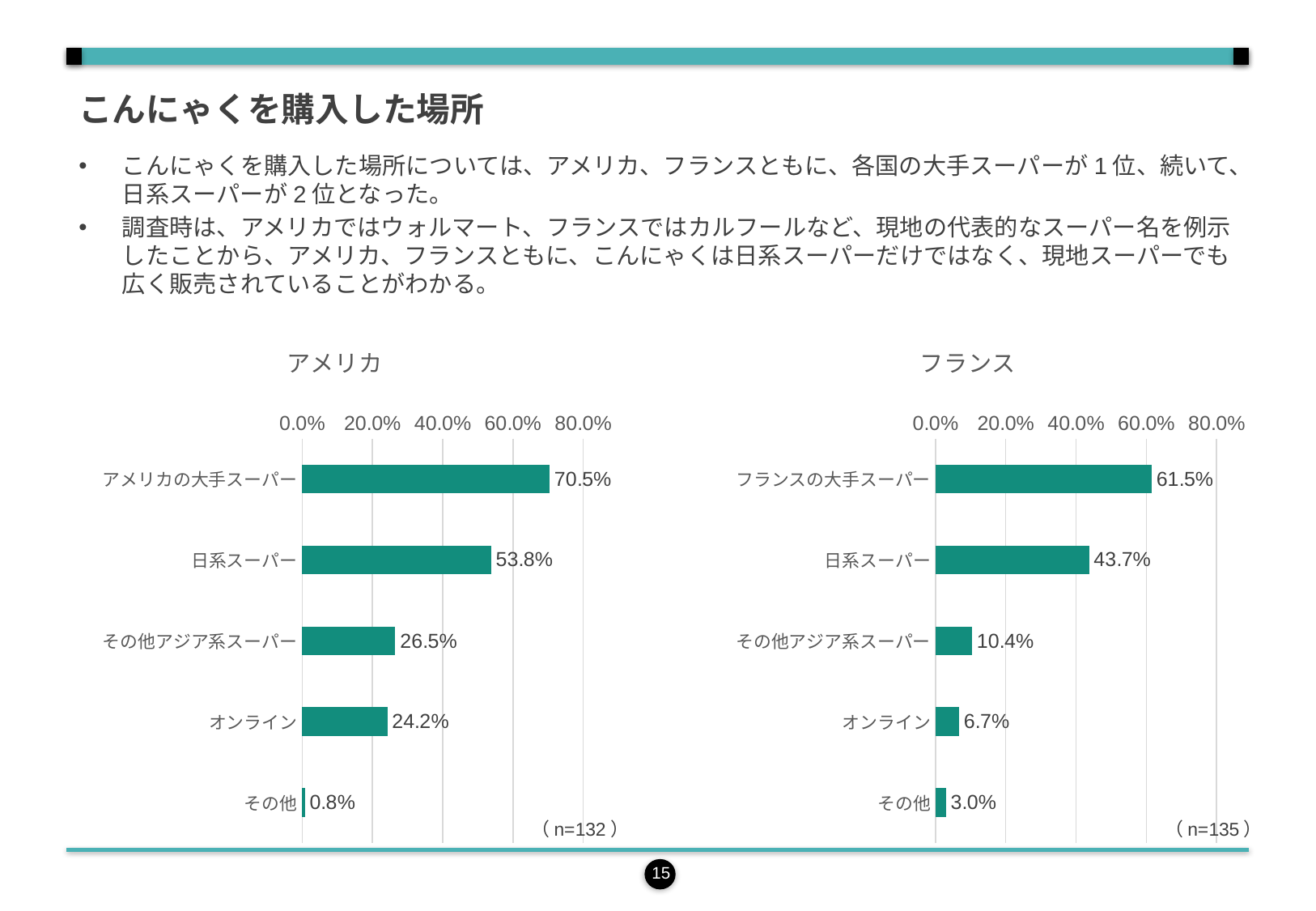

こんにゃくを購入した場所
こんにゃくを購入した場所については、アメリカ、フランスともに、各国の大手スーパーが1位、続いて、日系スーパーが2位となった。
調査時は、アメリカではウォルマート、フランスではカルフールなど、現地の代表的なスーパー名を例示したことから、アメリカ、フランスともに、こんにゃくは日系スーパーだけではなく、現地スーパーでも広く販売されていることがわかる。

### Chart: アメリカ

| Category | 列1 |
|---|---|
| アメリカの大手スーパー | 70.45454545454545 |
| 日系スーパー | 53.78787878787879 |
| その他アジア系スーパー | 26.515151515151516 |
| オンライン | 24.242424242424242 |
| その他 | 0.7575757575757576 |

### Chart: フランス

| Category | 列1 |
|---|---|
| フランスの大手スーパー | 61.48148148148148 |
| 日系スーパー | 43.7037037037037 |
| その他アジア系スーパー | 10.37037037037037 |
| オンライン | 6.666666666666667 |
| その他 | 2.962962962962963 |
15